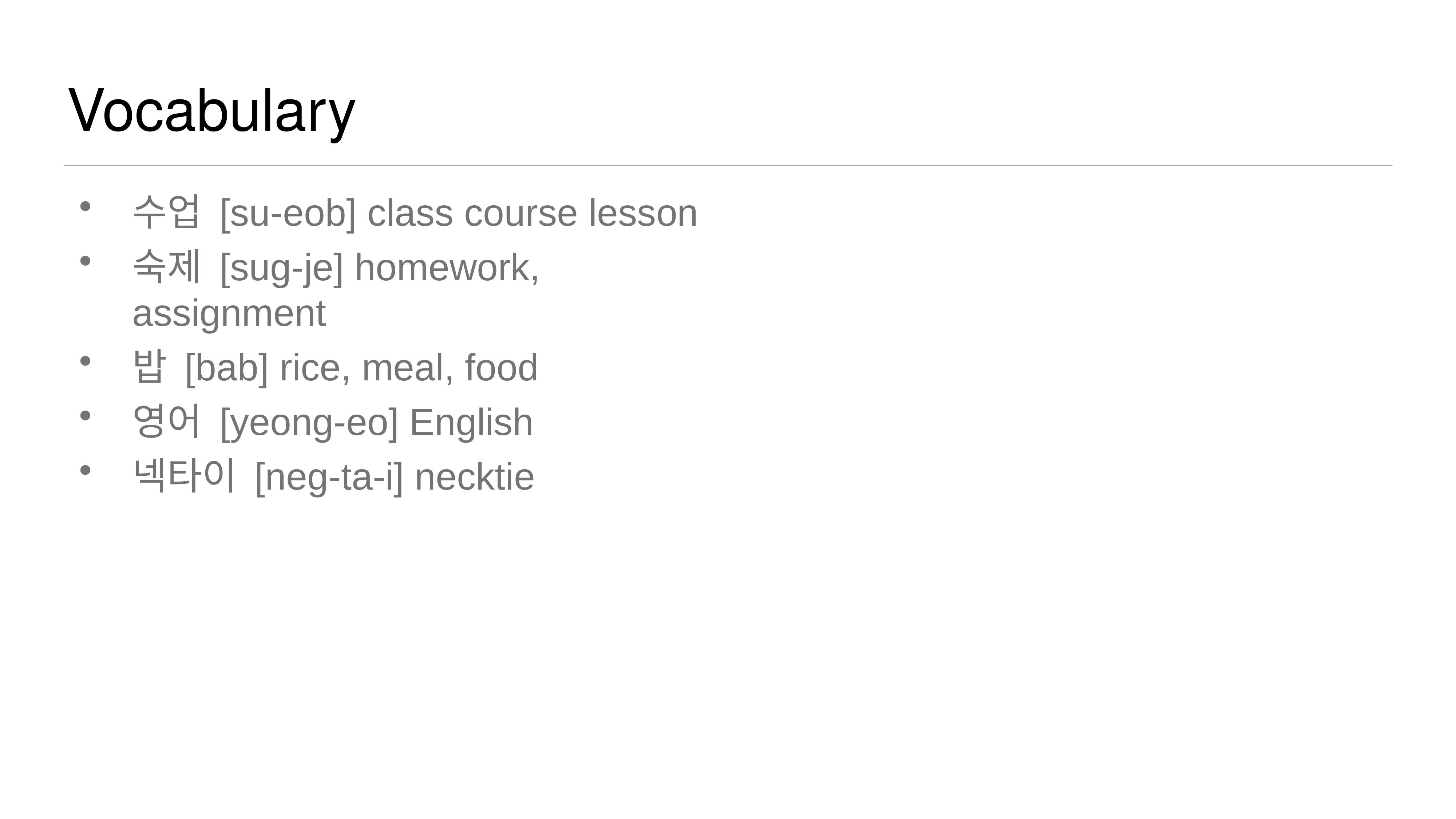

# Vocabulary
수업 [su-eob] class course lesson
숙제 [sug-je] homework, assignment
밥 [bab] rice, meal, food
영어 [yeong-eo] English
넥타이 [neg-ta-i] necktie